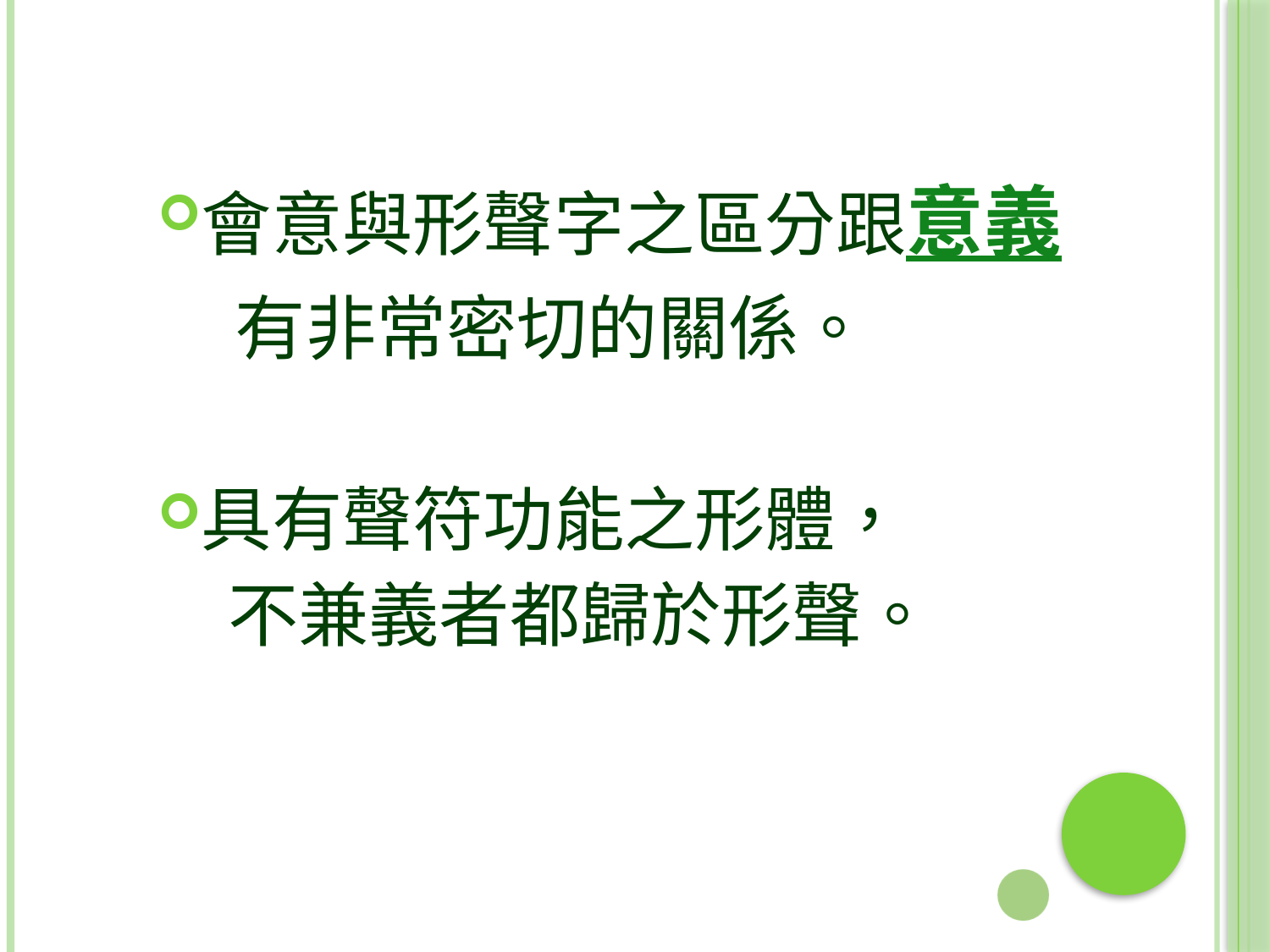

會意與形聲字之區分跟意義
　有非常密切的關係。

具有聲符功能之形體，
　不兼義者都歸於形聲。